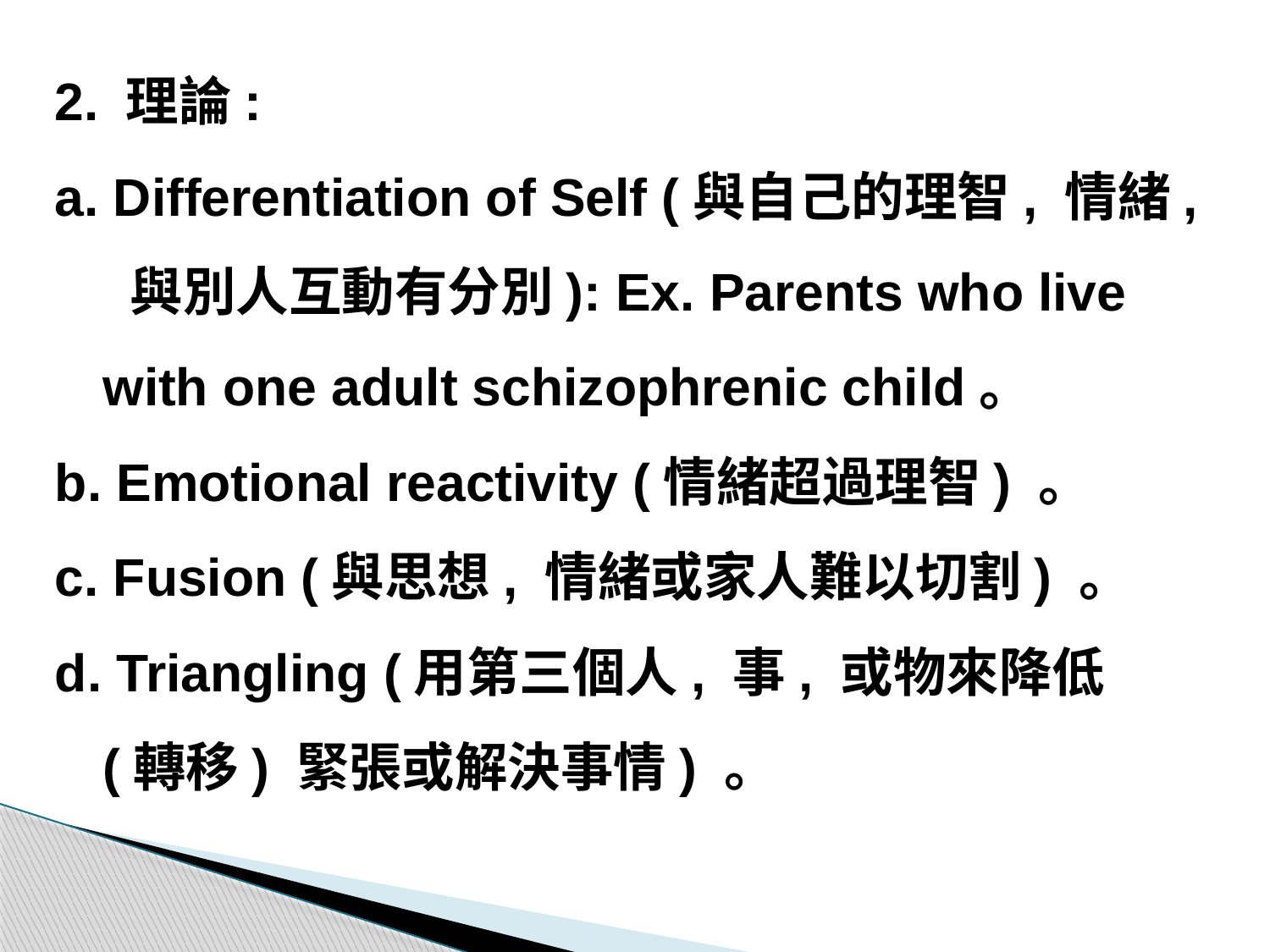

2. 理論:
a. Differentiation of Self (與自己的理智, 情緒, 與別人互動有分別): Ex. Parents who live with one adult schizophrenic child。
b. Emotional reactivity (情緒超過理智) 。
c. Fusion (與思想, 情緒或家人難以切割) 。
d. Triangling (用第三個人, 事, 或物來降低 (轉移) 緊張或解決事情) 。